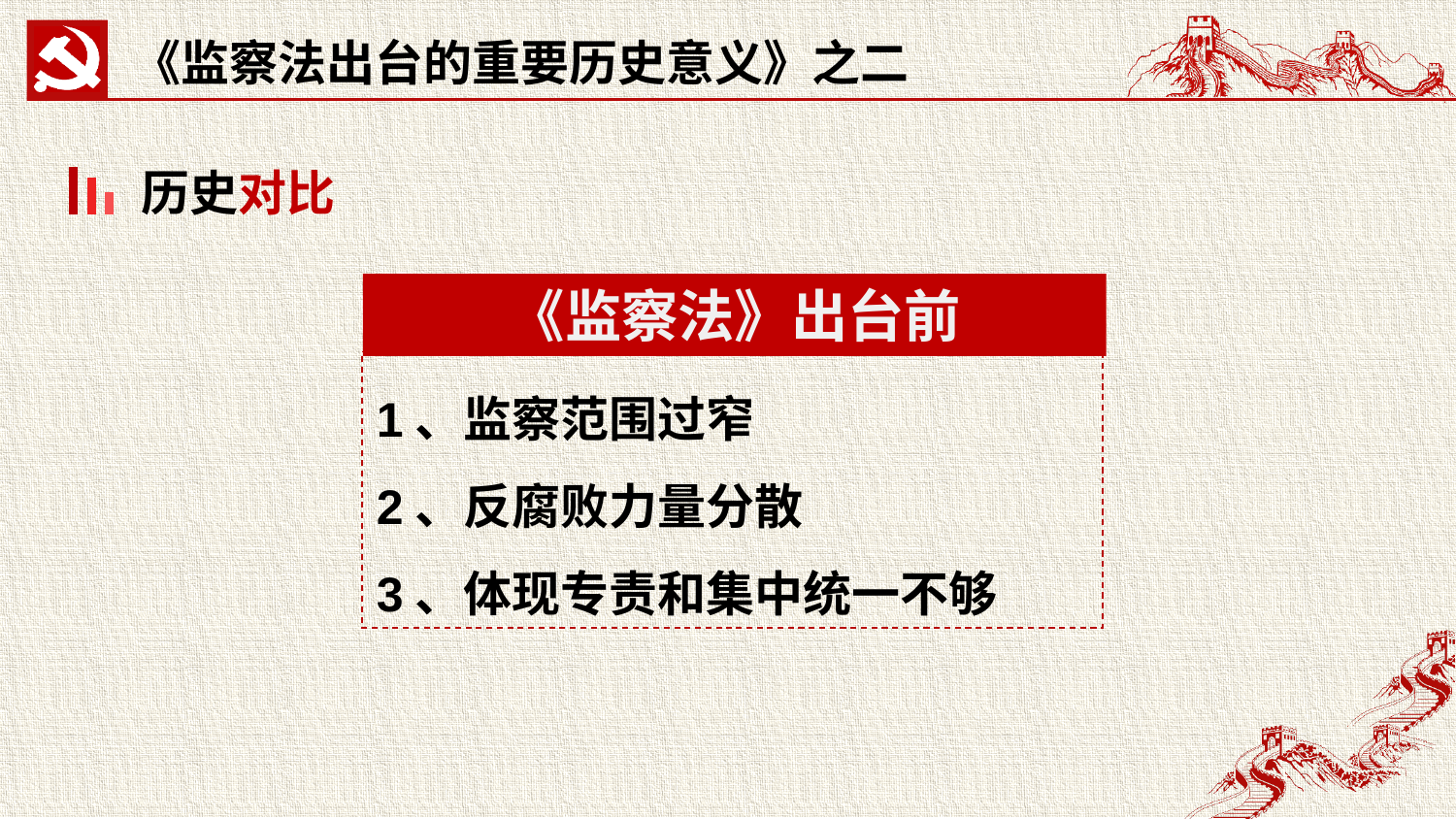

《监察法出台的重要历史意义》之二
历史对比
《监察法》出台前
1、监察范围过窄
2、反腐败力量分散
3、体现专责和集中统一不够